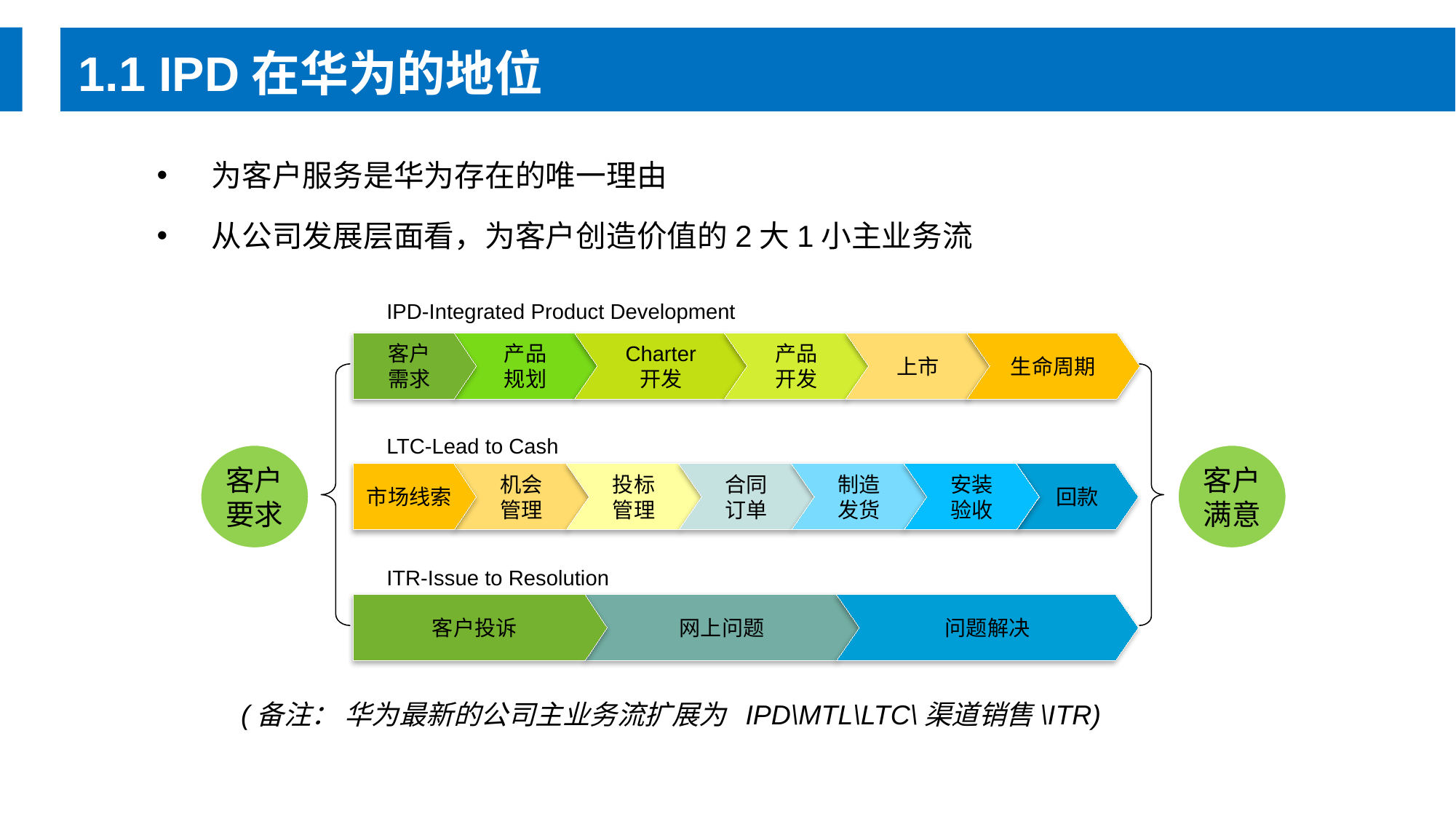

1.1 IPD在华为的地位
为客户服务是华为存在的唯一理由
从公司发展层面看，为客户创造价值的2大1小主业务流
IPD-Integrated Product Development
客户
需求
产品
规划
Charter
开发
产品
开发
上市
生命周期

LTC-Lead to Cash
客户
要求
客户
满意
市场线索
机会
管理
投标
管理
合同
订单
制造
发货
安装
验收
回款
ITR-Issue to Resolution
客户投诉
网上问题
问题解决
(备注： 华为最新的公司主业务流扩展为  IPD\MTL\LTC\渠道销售\ITR)